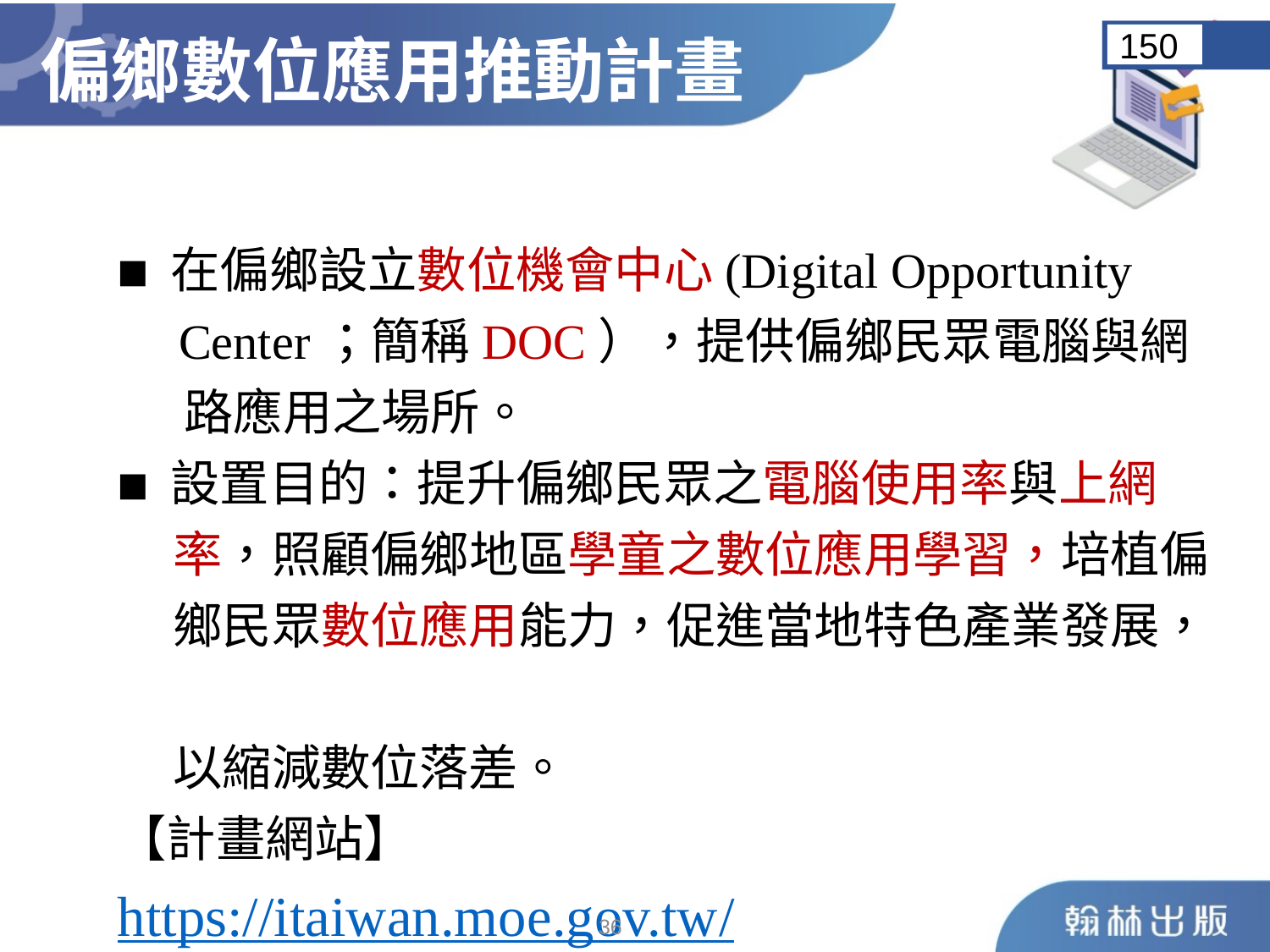

偏鄉數位應用推動計畫
150
◼︎ 在偏鄉設立數位機會中心(Digital Opportunity
     Center；簡稱DOC），提供偏鄉民眾電腦與網
     路應用之場所。
◼︎ 設置目的：提升偏鄉民眾之電腦使用率與上網
    率，照顧偏鄉地區學童之數位應用學習，培植偏
    鄉民眾數位應用能力，促進當地特色產業發展，
    以縮減數位落差。
【計畫網站】
https://itaiwan.moe.gov.tw/

36